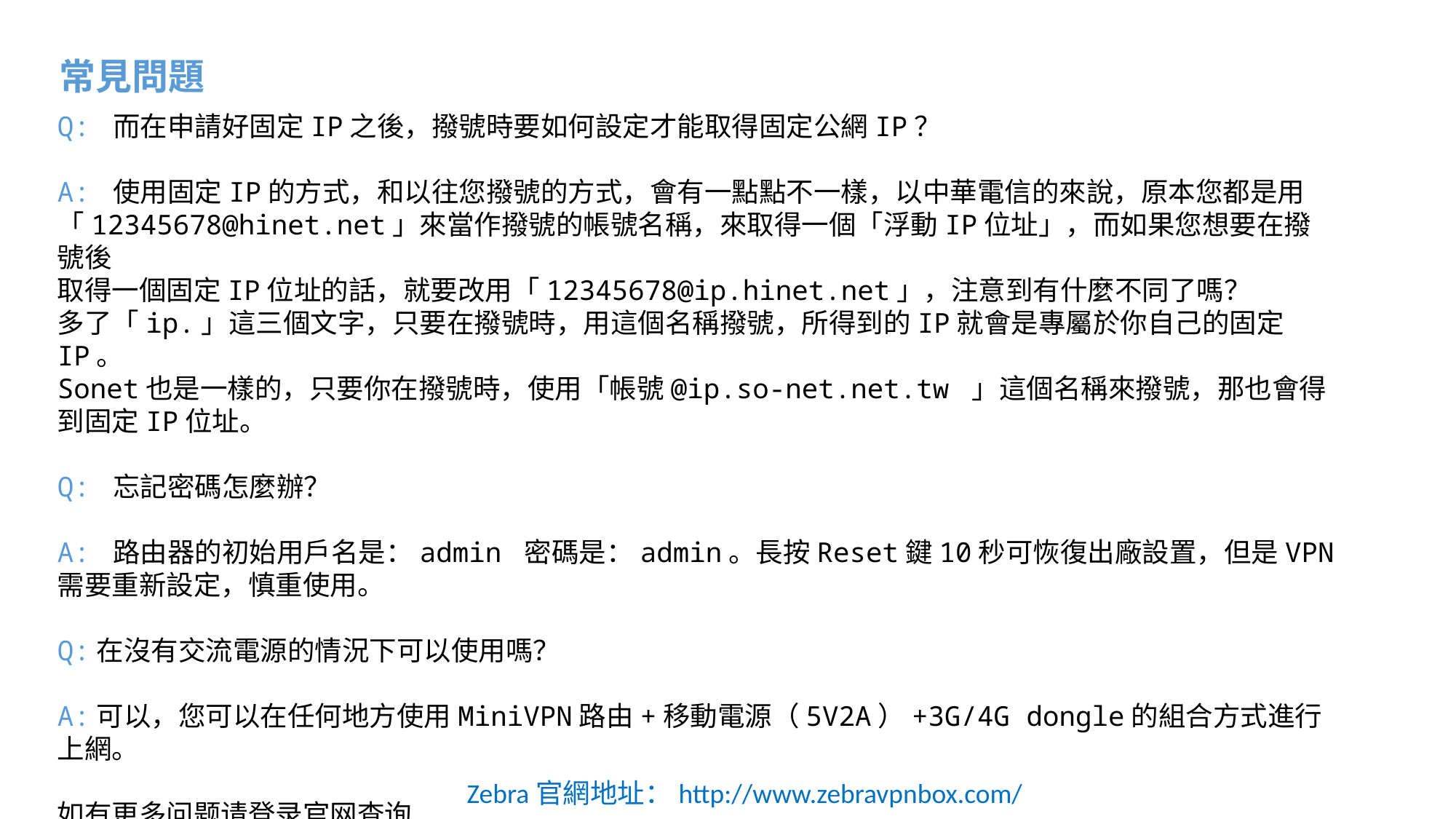

常見問題
Q: 而在申請好固定IP之後，撥號時要如何設定才能取得固定公網IP？

A: 使用固定IP的方式，和以往您撥號的方式，會有一點點不一樣，以中華電信的來說，原本您都是用
「12345678@hinet.net」來當作撥號的帳號名稱，來取得一個「浮動IP位址」，而如果您想要在撥號後
取得一個固定IP位址的話，就要改用「12345678@ip.hinet.net」，注意到有什麼不同了嗎？
多了「ip.」這三個文字，只要在撥號時，用這個名稱撥號，所得到的IP就會是專屬於你自己的固定IP。
Sonet也是一樣的，只要你在撥號時，使用「帳號@ip.so-net.net.tw 」這個名稱來撥號，那也會得到固定IP位址。

Q: 忘記密碼怎麼辦？

A: 路由器的初始用戶名是：admin 密碼是：admin。長按Reset鍵10秒可恢復出廠設置，但是VPN需要重新設定，慎重使用。

Q:在沒有交流電源的情況下可以使用嗎？

A:可以，您可以在任何地方使用MiniVPN路由+移動電源（5V2A）+3G/4G dongle的組合方式進行上網。

如有更多问题请登录官网查询

Zebra官網地址：http://www.zebravpnbox.com/